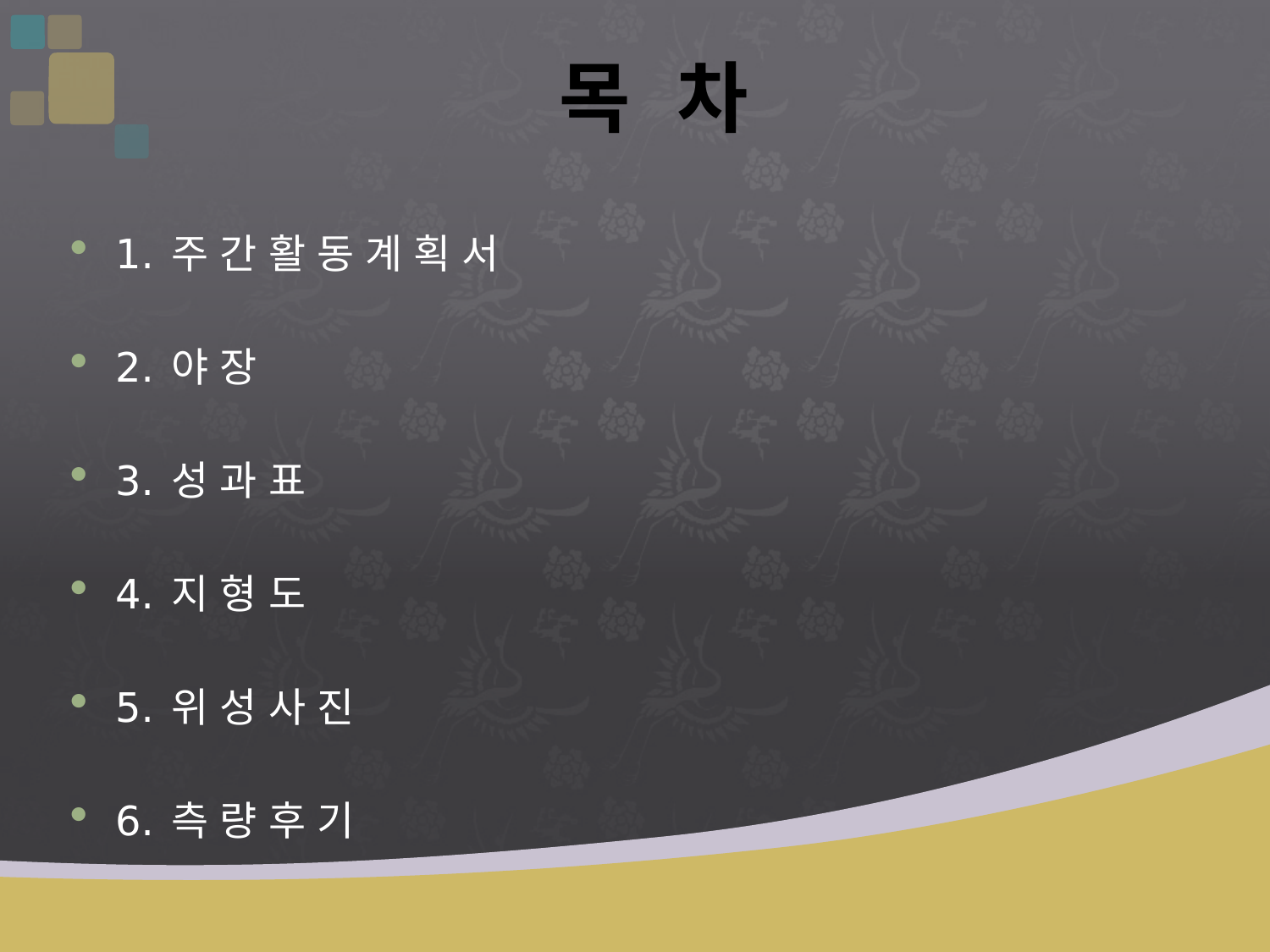

# 목  차
1. 주 간 활 동 계 획 서

2. 야 장

3. 성 과 표

4. 지 형 도

5. 위 성 사 진

6. 측 량 후 기